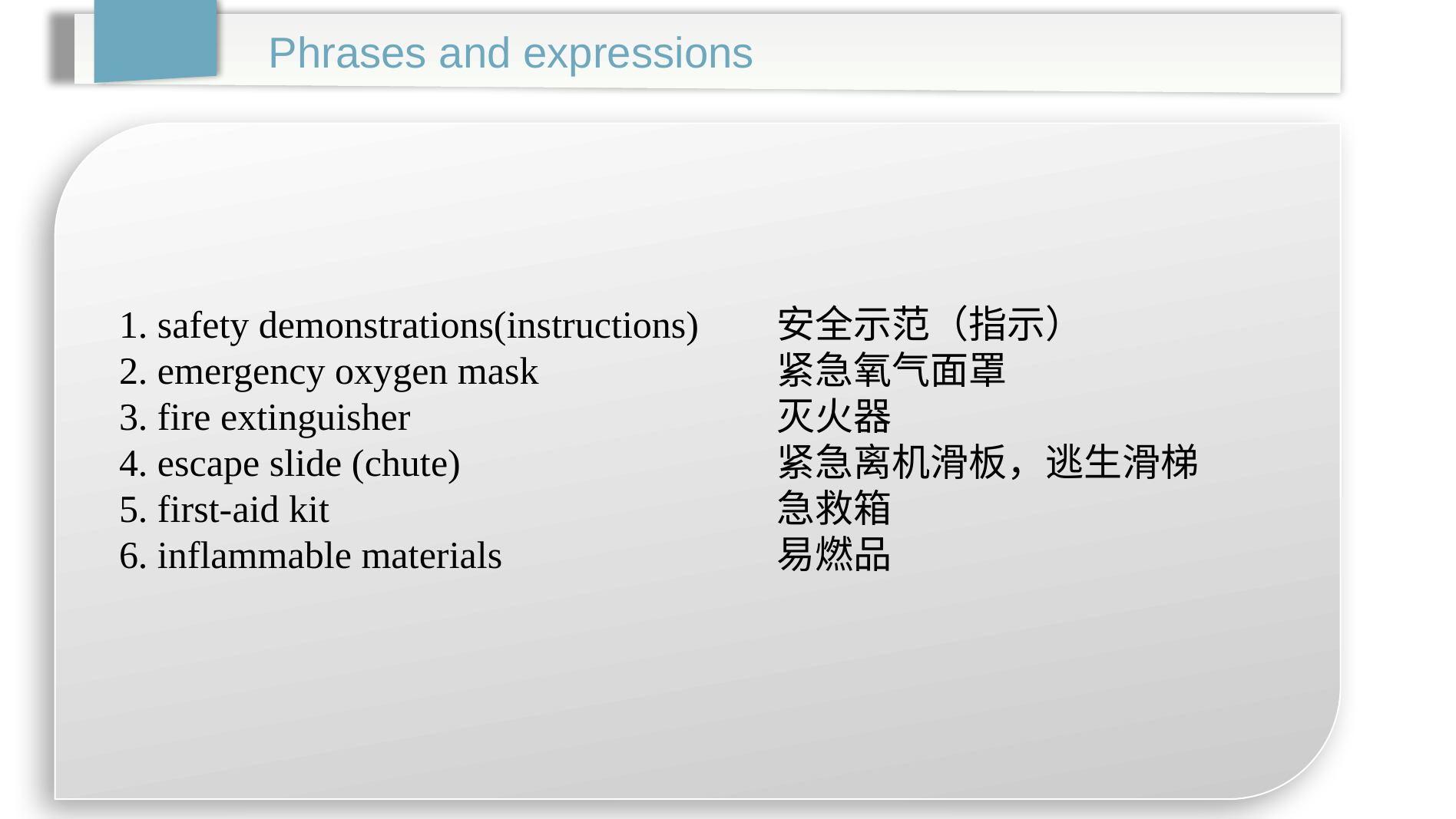

Phrases and expressions

1. safety demonstrations(instructions)	安全示范（指示）
2. emergency oxygen mask			紧急氧气面罩
3. fire extinguisher				灭火器
4. escape slide (chute)			紧急离机滑板，逃生滑梯
5. first-aid kit				急救箱
6. inflammable materials			易燃品